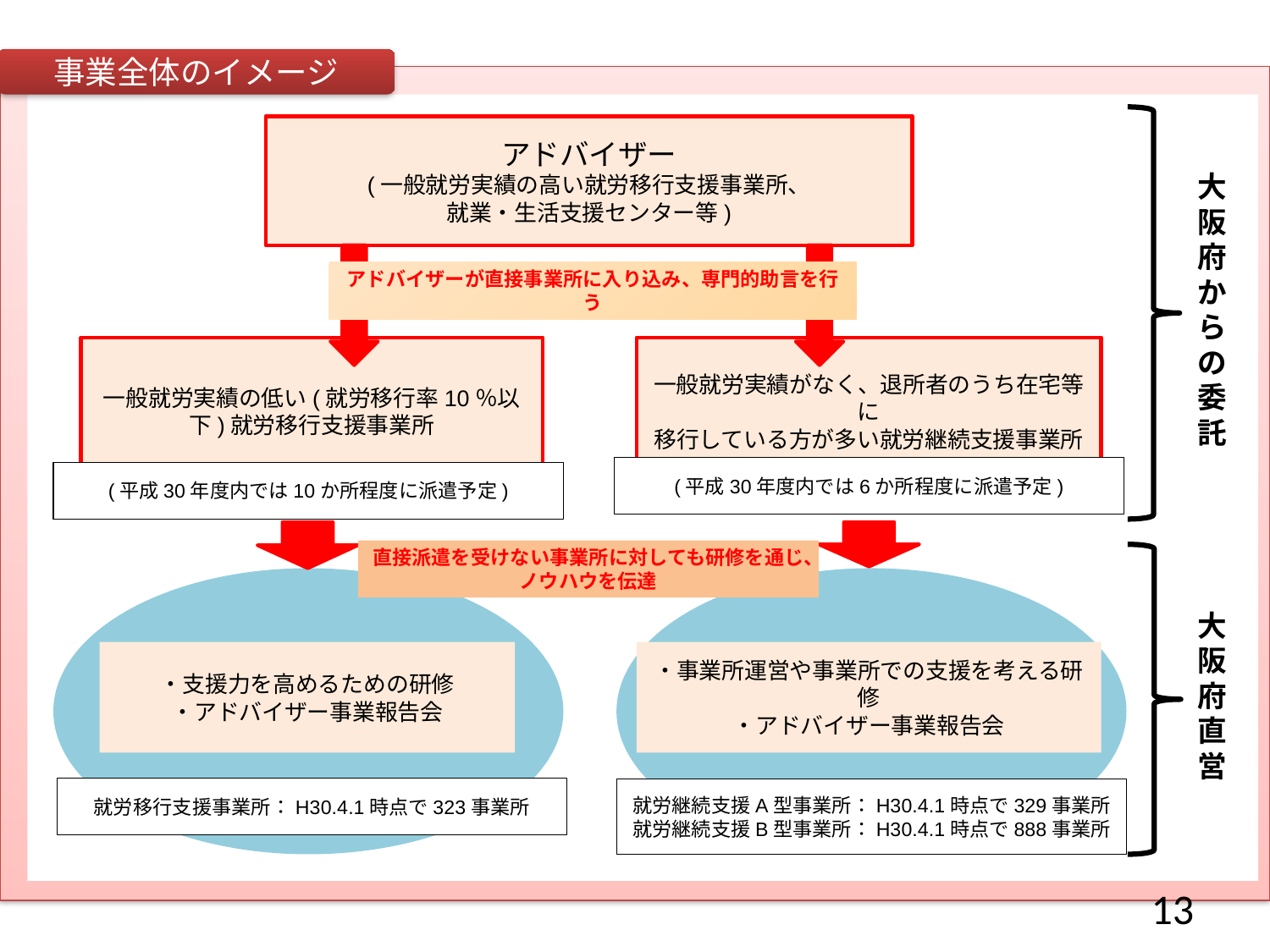

事業全体のイメージ

大阪府からの委託

アドバイザー
(一般就労実績の高い就労移行支援事業所、
就業・生活支援センター等)
アドバイザーが直接事業所に入り込み、専門的助言を行う

一般就労実績の低い(就労移行率10％以下)就労移行支援事業所
(平成30年度内では10か所程度に派遣予定)
一般就労実績がなく、退所者のうち在宅等に
移行している方が多い就労継続支援事業所
(平成30年度内では6か所程度に派遣予定)

直接派遣を受けない事業所に対しても研修を通じ、
ノウハウを伝達

大阪府直営

・支援力を高めるための研修
・アドバイザー事業報告会
・事業所運営や事業所での支援を考える研修
・アドバイザー事業報告会
就労移行支援事業所：H30.4.1時点で323事業所
就労継続支援A型事業所：H30.4.1時点で329事業所
就労継続支援B型事業所：H30.4.1時点で888事業所
13